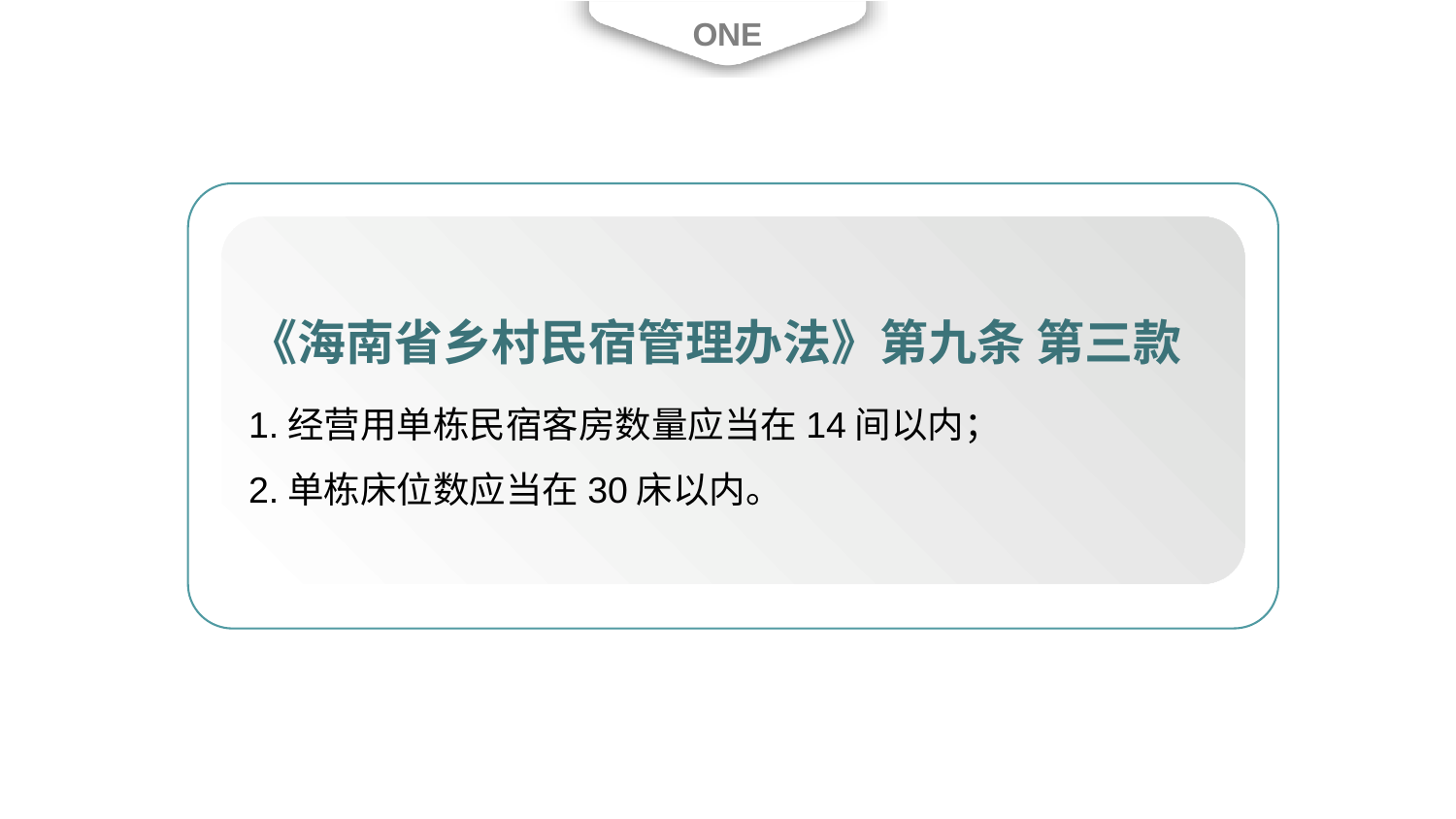

ONE

《海南省乡村民宿管理办法》第九条 第三款
1.经营用单栋民宿客房数量应当在14间以内；
2.单栋床位数应当在30床以内。